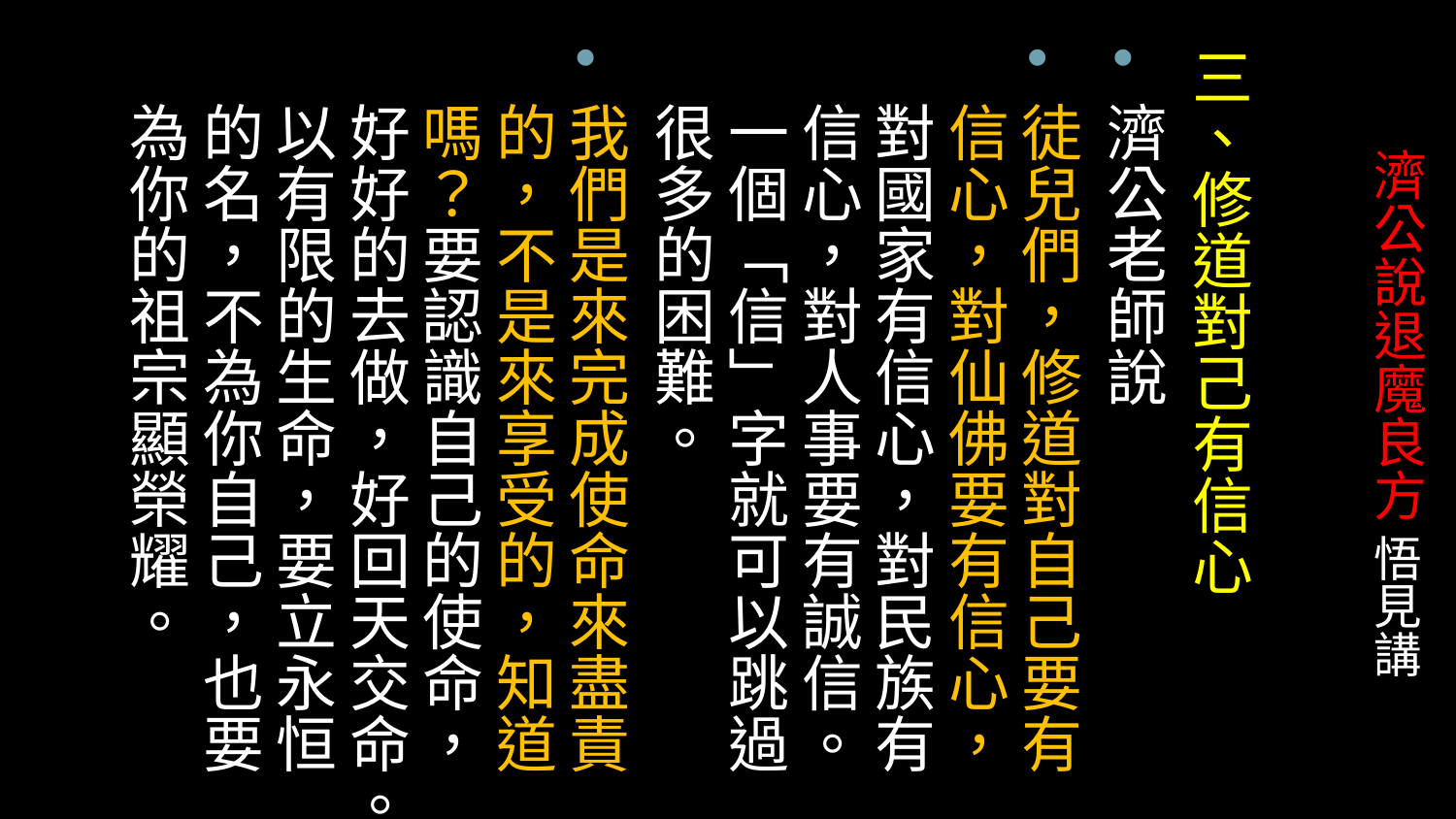

三、修道對己有信心
濟公老師說
徒兒們，修道對自己要有信心，對仙佛要有信心，對國家有信心，對民族有信心，對人事要有誠信。一個「信」字就可以跳過很多的困難。
我們是來完成使命來盡責的，不是來享受的，知道嗎？要認識自己的使命，好好的去做，好回天交命。以有限的生命，要立永恒的名，不為你自己，也要為你的祖宗顯榮耀。

# 濟公說退魔良方 悟見講